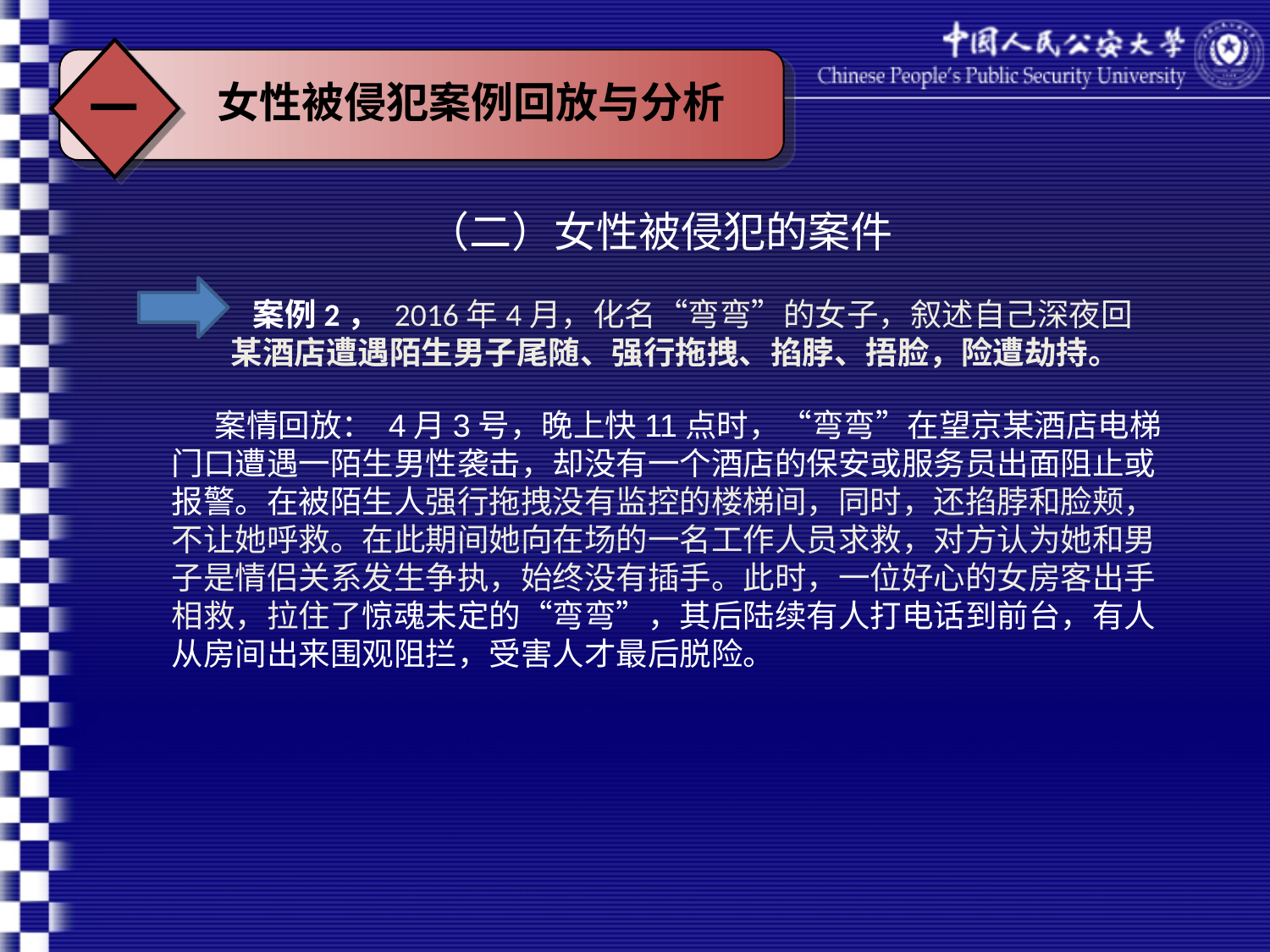

一

女性被侵犯案例回放与分析
（二）女性被侵犯的案件

# 案例2， 2016年4月，化名“弯弯”的女子，叙述自己深夜回某酒店遭遇陌生男子尾随、强行拖拽、掐脖、捂脸，险遭劫持。
     案情回放： 4月3号，晚上快11点时，“弯弯”在望京某酒店电梯门口遭遇一陌生男性袭击，却没有一个酒店的保安或服务员出面阻止或报警。在被陌生人强行拖拽没有监控的楼梯间，同时，还掐脖和脸颊，不让她呼救。在此期间她向在场的一名工作人员求救，对方认为她和男子是情侣关系发生争执，始终没有插手。此时，一位好心的女房客出手相救，拉住了惊魂未定的“弯弯”，其后陆续有人打电话到前台，有人从房间出来围观阻拦，受害人才最后脱险。